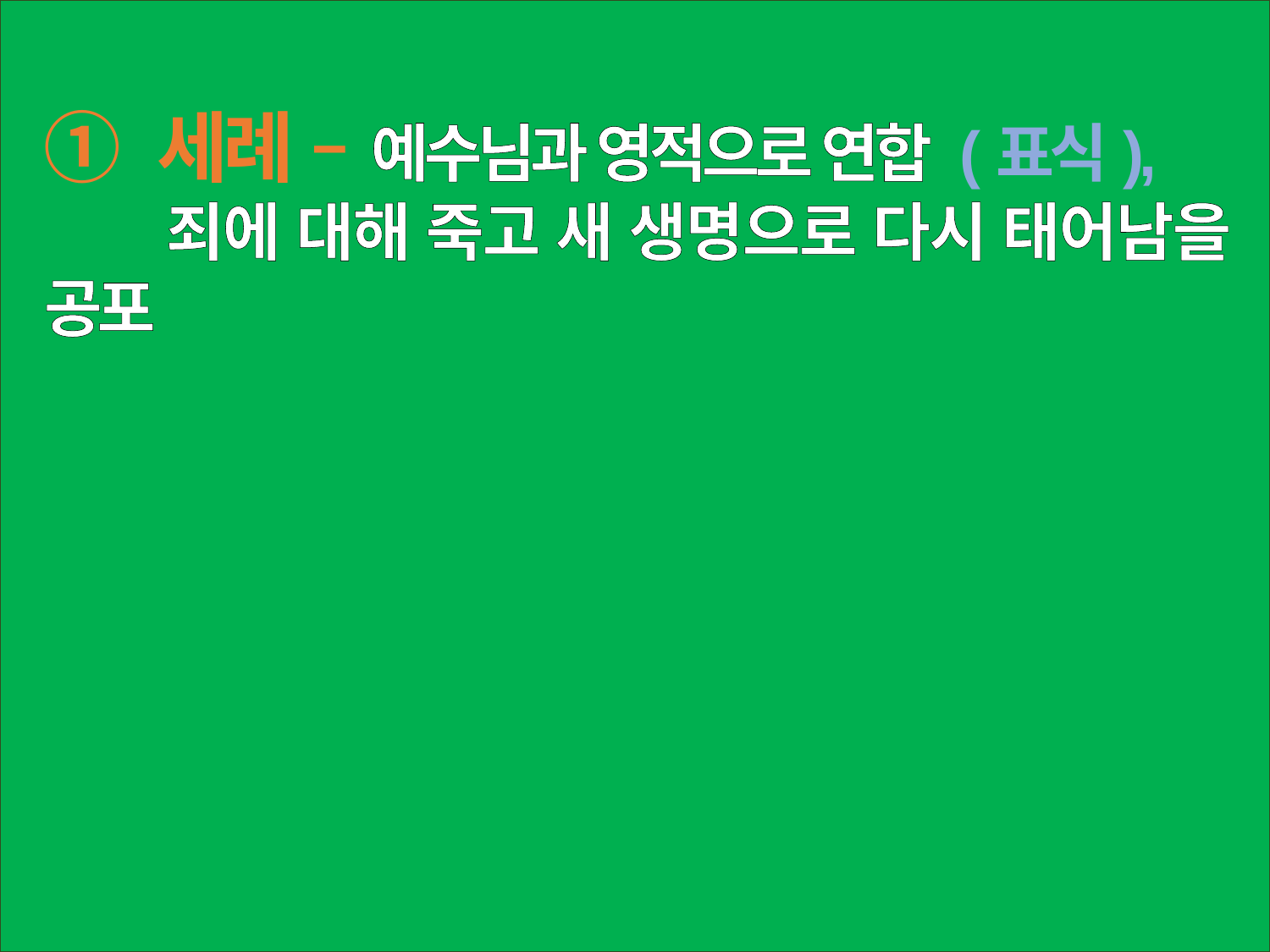

① 세례 – 예수님과 영적으로 연합 (표식),
      죄에 대해 죽고 새 생명으로 다시 태어남을 공포